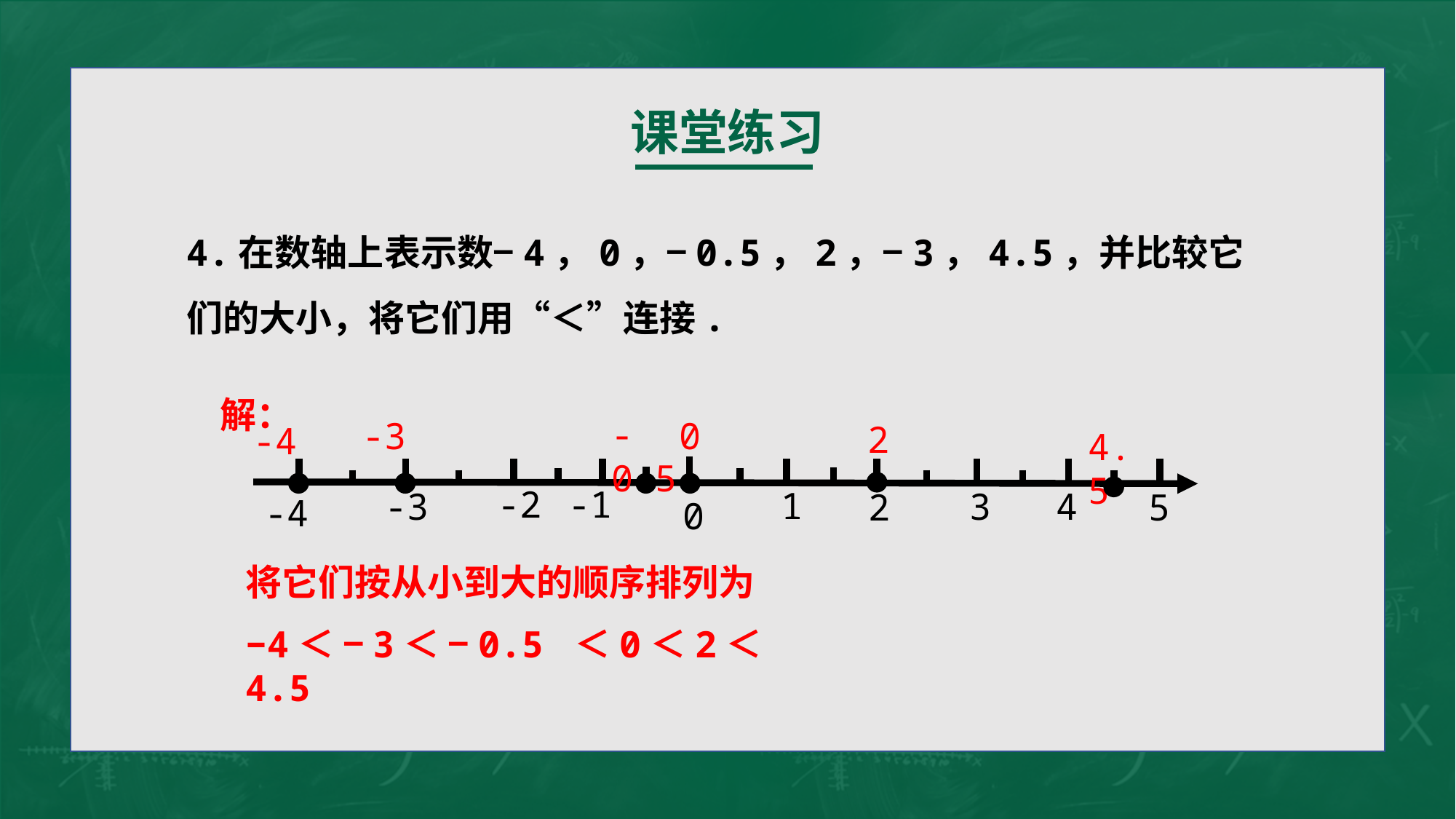

课堂练习
4.在数轴上表示数−4，0，−0.5，2，−3，4.5，并比较它们的大小，将它们用“＜”连接.
解：
-0.5
-3
0
2
-4
4.5

-1
-2
-3
3
4
2
5
-4
0
将它们按从小到大的顺序排列为
−4＜ −3＜ −0.5 ＜0＜2＜4.5
1